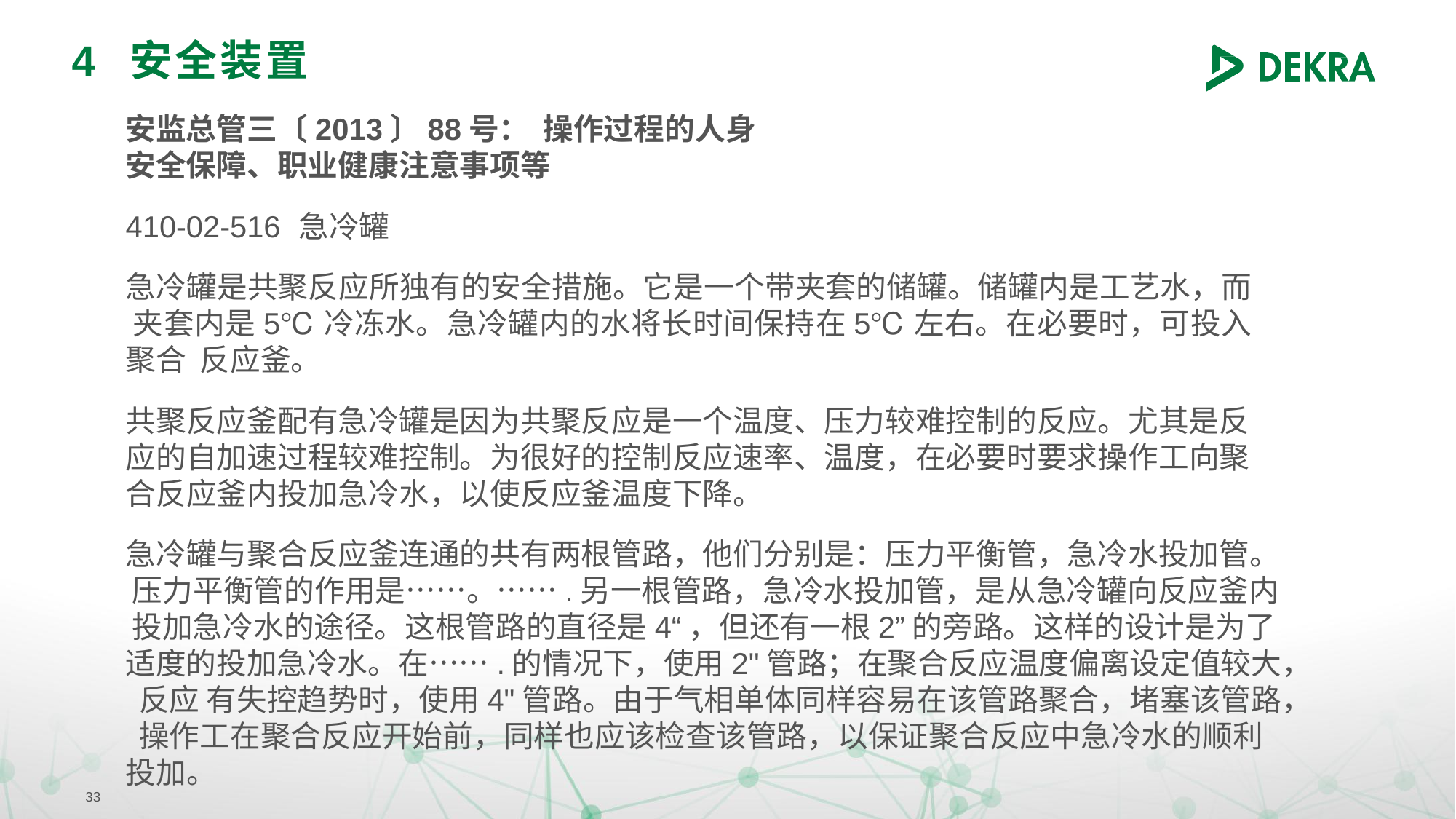

# 4	安全装置

安监总管三〔2013〕88号：  操作过程的人身安全保障、职业健康注意事项等
410-02-516	急冷罐
急冷罐是共聚反应所独有的安全措施。它是一个带夹套的储罐。储罐内是工艺水，而  夹套内是5℃冷冻水。急冷罐内的水将长时间保持在5℃左右。在必要时，可投入聚合  反应釜。
共聚反应釜配有急冷罐是因为共聚反应是一个温度、压力较难控制的反应。尤其是反  应的自加速过程较难控制。为很好的控制反应速率、温度，在必要时要求操作工向聚  合反应釜内投加急冷水，以使反应釜温度下降。
急冷罐与聚合反应釜连通的共有两根管路，他们分别是：压力平衡管，急冷水投加管。  压力平衡管的作用是……。…….另一根管路，急冷水投加管，是从急冷罐向反应釜内  投加急冷水的途径。这根管路的直径是4“，但还有一根2”的旁路。这样的设计是为了  适度的投加急冷水。在…….的情况下，使用2"管路；在聚合反应温度偏离设定值较大，  反应 有失控趋势时，使用4"管路。由于气相单体同样容易在该管路聚合，堵塞该管路，  操作工在聚合反应开始前，同样也应该检查该管路，以保证聚合反应中急冷水的顺利  投加。
33